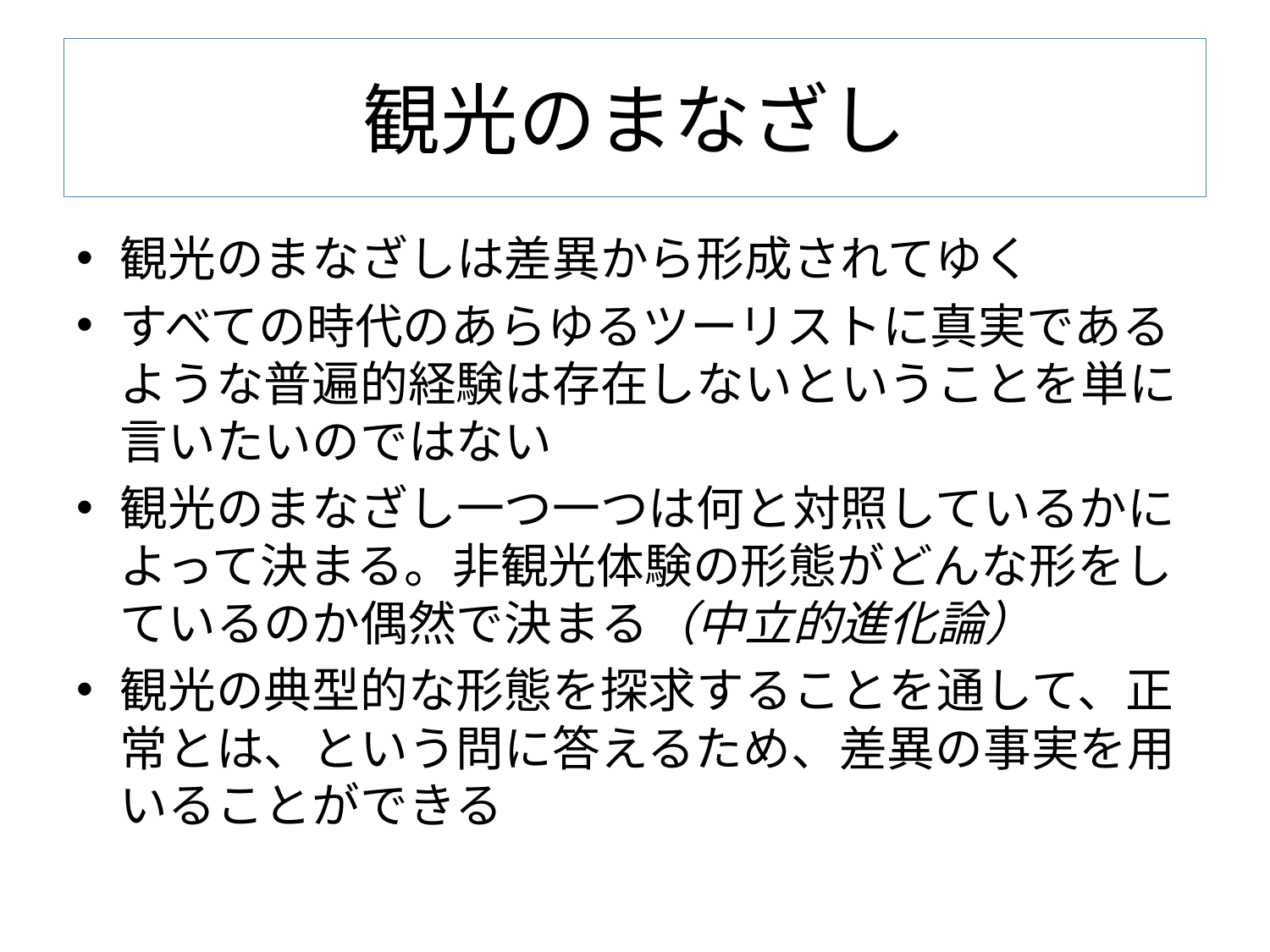

# 観光のまなざし
観光のまなざしは差異から形成されてゆく
すべての時代のあらゆるツーリストに真実であるような普遍的経験は存在しないということを単に言いたいのではない
観光のまなざし一つ一つは何と対照しているかによって決まる。非観光体験の形態がどんな形をしているのか偶然で決まる（中立的進化論）
観光の典型的な形態を探求することを通して、正常とは、という問に答えるため、差異の事実を用いることができる